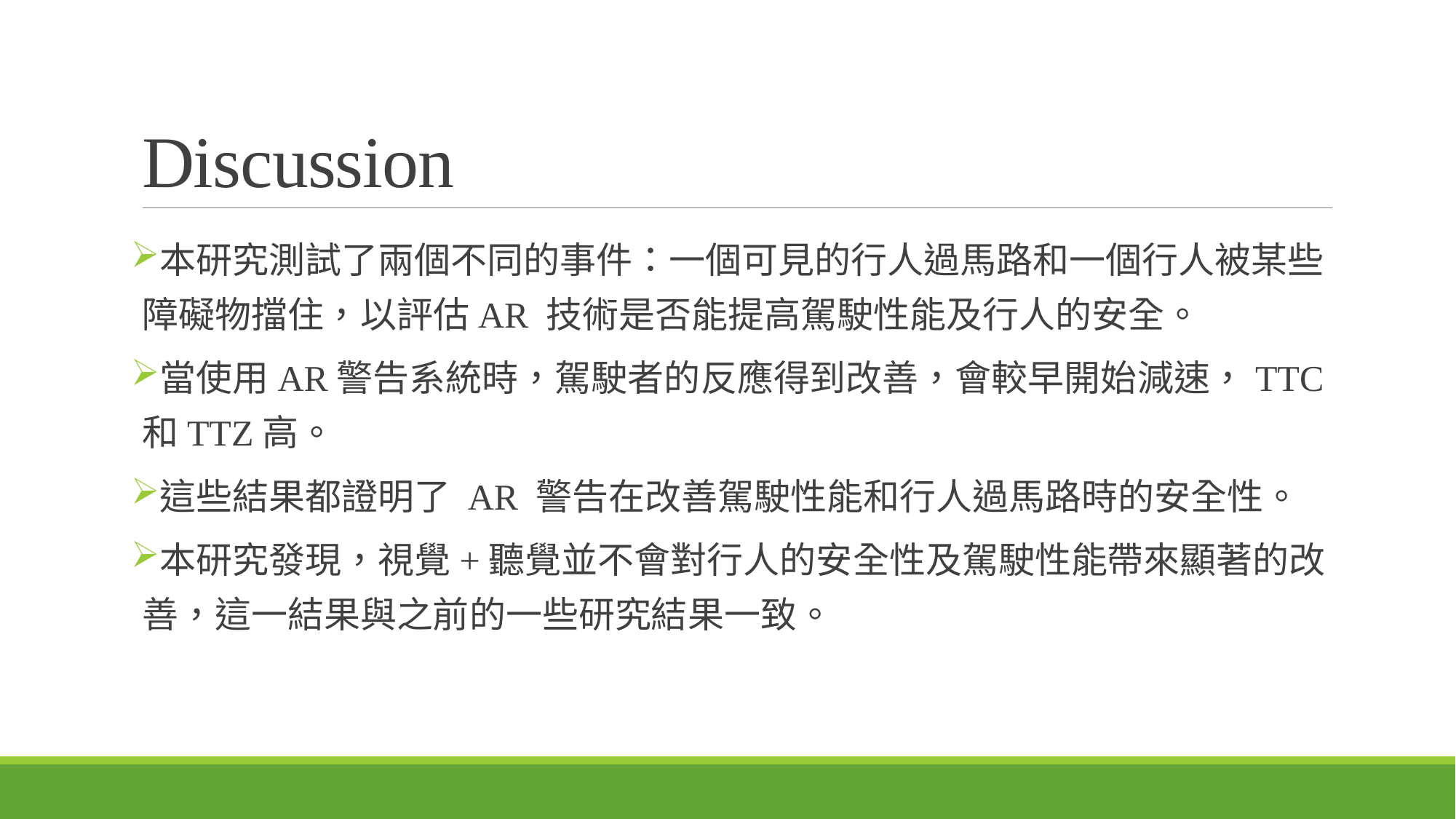

# Discussion
本研究測試了兩個不同的事件：一個可見的行人過馬路和一個行人被某些障礙物擋住，以評估AR 技術是否能提高駕駛性能及行人的安全。
當使用AR警告系統時，駕駛者的反應得到改善，會較早開始減速，TTC和TTZ高。
這些結果都證明了 AR 警告在改善駕駛性能和行人過馬路時的安全性。
本研究發現，視覺+聽覺並不會對行人的安全性及駕駛性能帶來顯著的改善，這一結果與之前的一些研究結果一致。